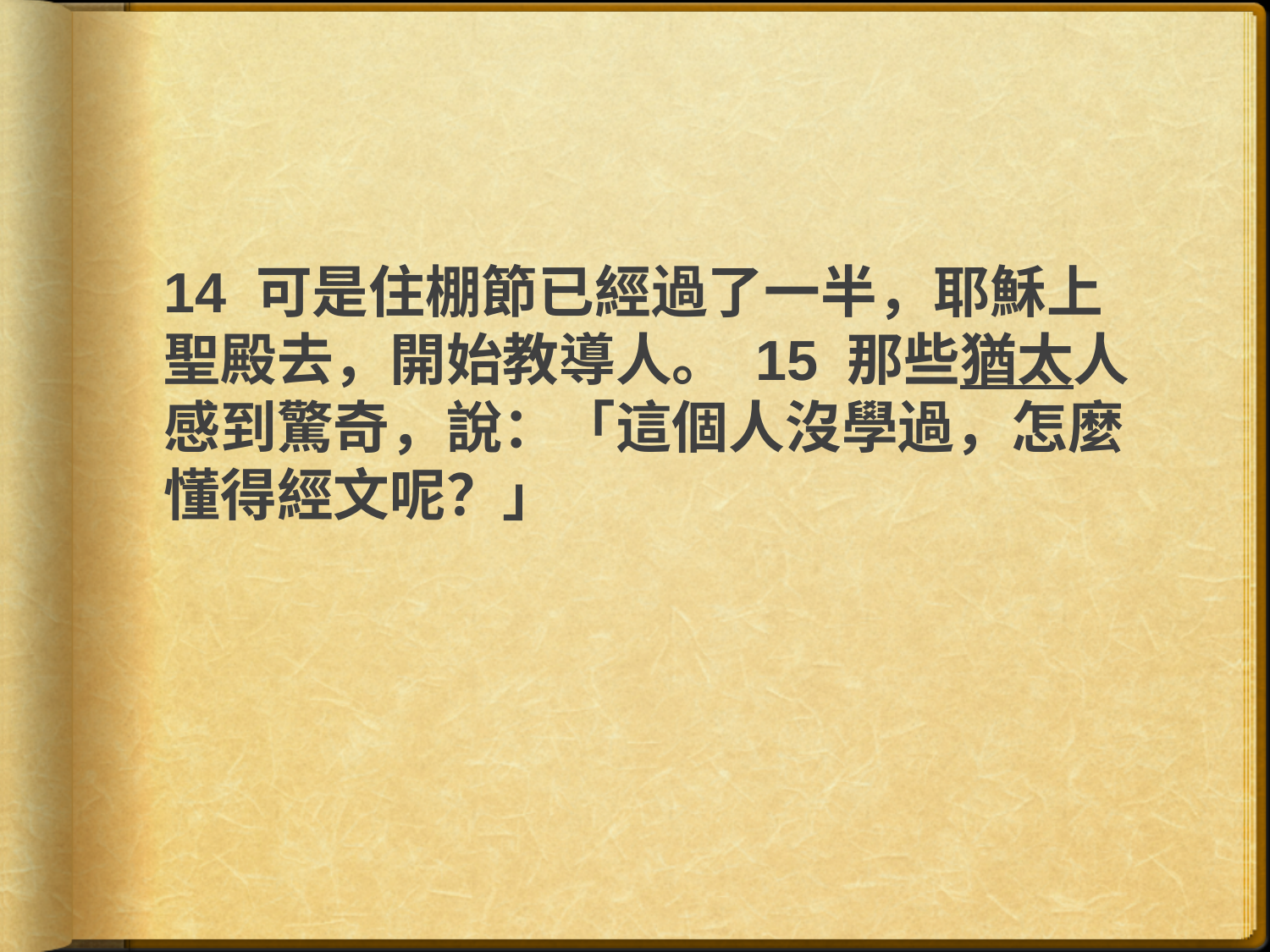

#
14 可是住棚節已經過了一半，耶穌上聖殿去，開始教導人。 15 那些猶太人感到驚奇，說：「這個人沒學過，怎麼懂得經文呢？」